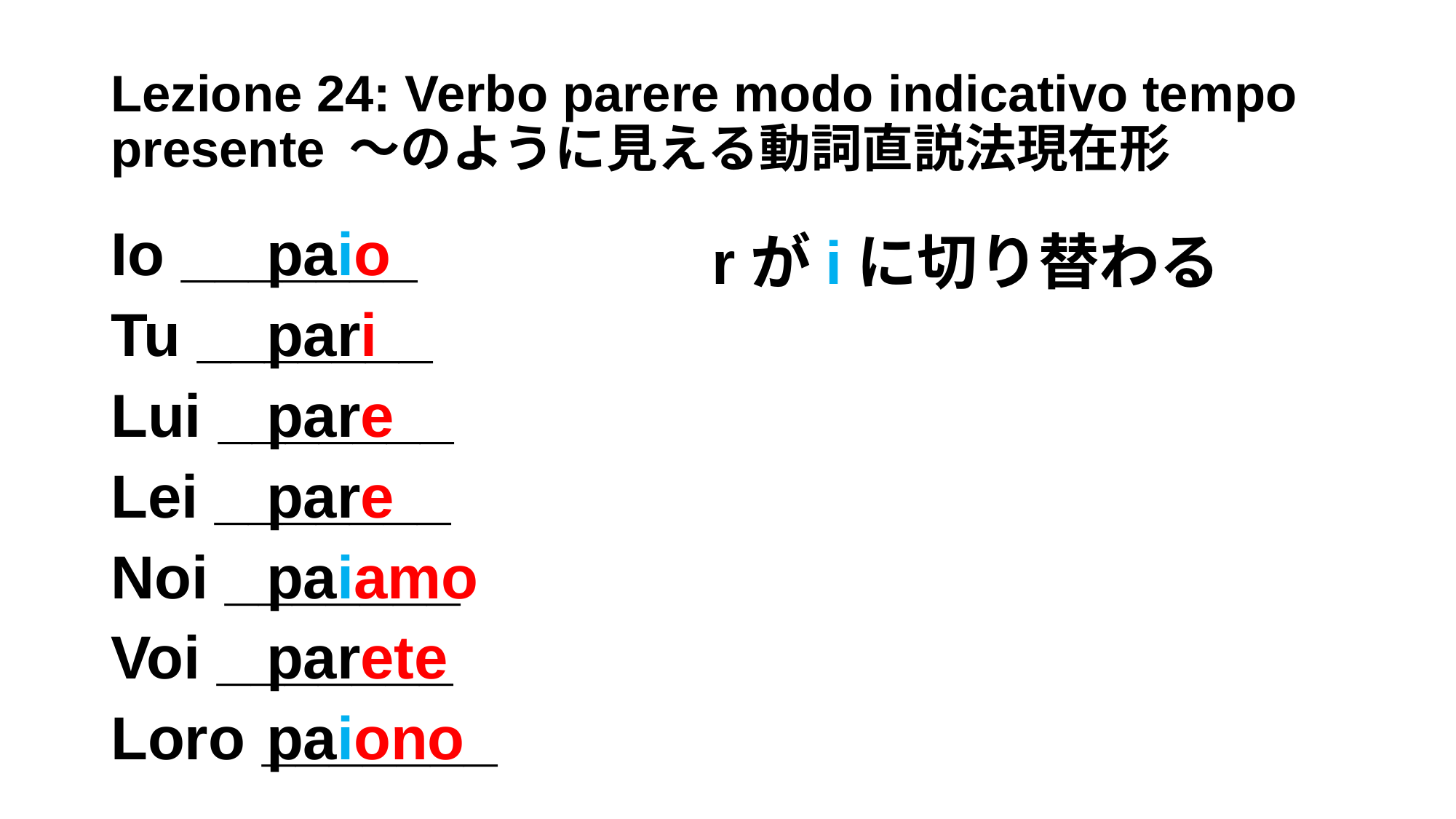

# Lezione 24: Verbo parere modo indicativo tempo presente 〜のように見える動詞直説法現在形
Io _______
Tu _______
Lui _______
Lei _______
Noi _______
Voi _______
Loro _______

paio
pari
pare
pare
paiamo
parete
paiono

rがiに切り替わる